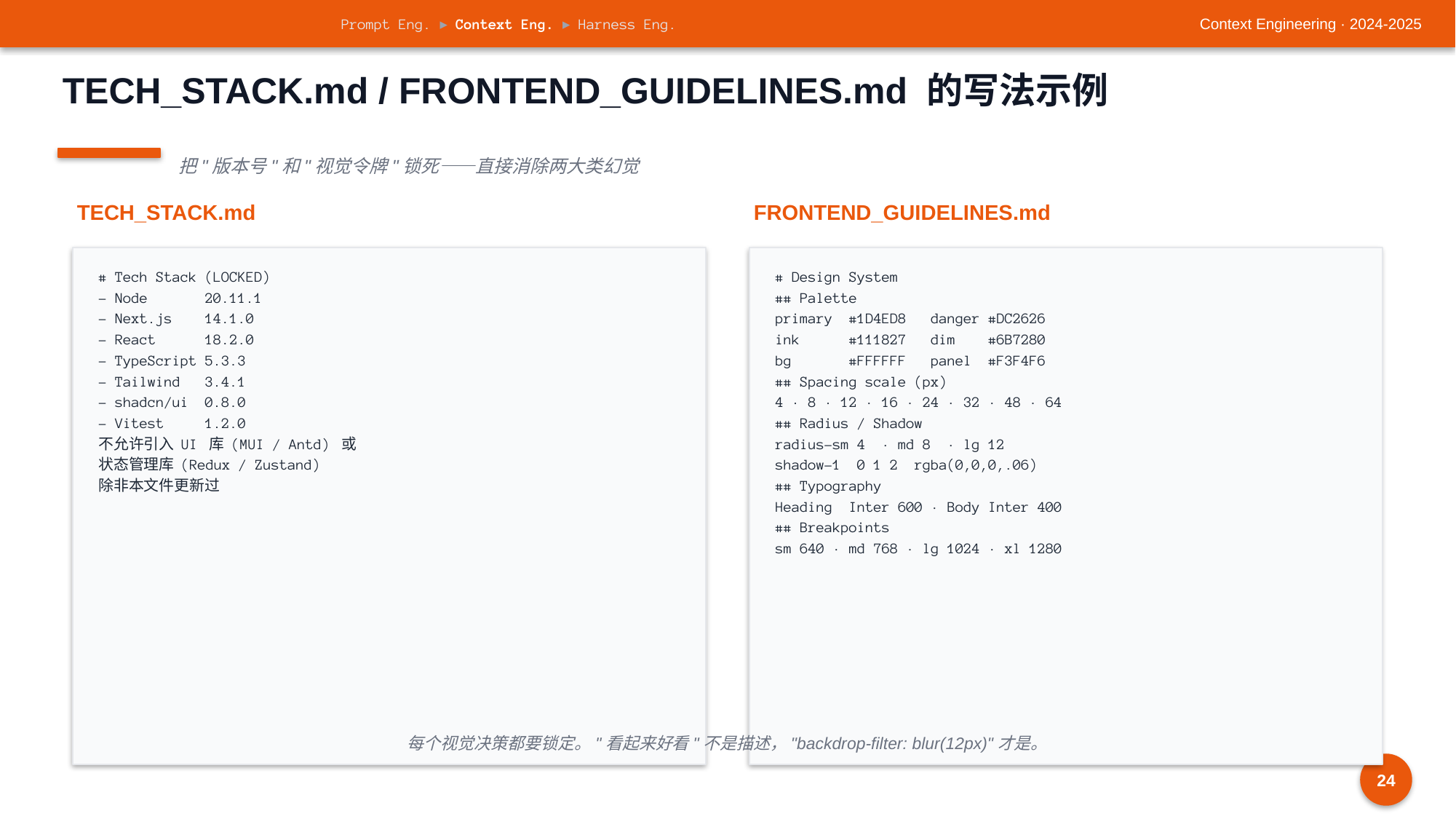

Prompt Eng.  ▸  Context Eng.  ▸  Harness Eng.
Context Engineering · 2024-2025
TECH_STACK.md / FRONTEND_GUIDELINES.md 的写法示例
把"版本号"和"视觉令牌"锁死——直接消除两大类幻觉

TECH_STACK.md
FRONTEND_GUIDELINES.md

# Tech Stack (LOCKED)
- Node       20.11.1
- Next.js    14.1.0
- React      18.2.0
- TypeScript 5.3.3
- Tailwind   3.4.1
- shadcn/ui  0.8.0
- Vitest     1.2.0
不允许引入 UI 库 (MUI / Antd) 或
状态管理库 (Redux / Zustand)
除非本文件更新过
# Design System
## Palette
primary  #1D4ED8   danger #DC2626
ink      #111827   dim    #6B7280
bg       #FFFFFF   panel  #F3F4F6
## Spacing scale (px)
4 · 8 · 12 · 16 · 24 · 32 · 48 · 64
## Radius / Shadow
radius-sm 4  · md 8  · lg 12
shadow-1  0 1 2  rgba(0,0,0,.06)
## Typography
Heading  Inter 600 · Body Inter 400
## Breakpoints
sm 640 · md 768 · lg 1024 · xl 1280
每个视觉决策都要锁定。"看起来好看"不是描述，"backdrop-filter: blur(12px)"才是。

24